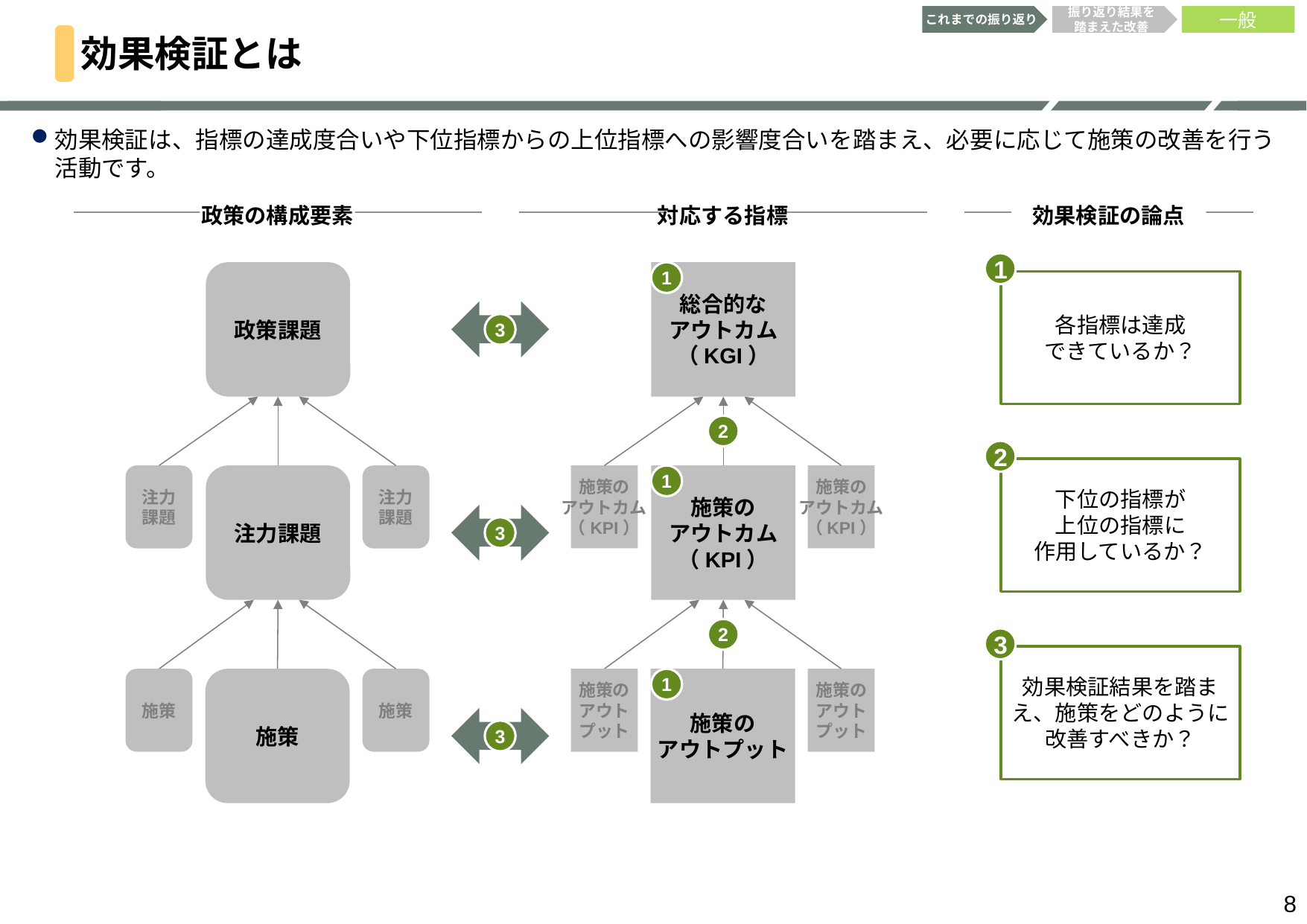

これまでの振り返り
振り返り結果を
踏まえた改善
一般
効果検証とは
効果検証は、指標の達成度合いや下位指標からの上位指標への影響度合いを踏まえ、必要に応じて施策の改善を行う活動です。
政策の構成要素
対応する指標
効果検証の論点
1
政策課題
注力
課題
注力課題
注力
課題
施策
施策
施策
総合的な
アウトカム
（KGI）
1
2
施策の
アウトカム
（KPI）
施策の
アウトカム
（KPI）
1
施策の
アウトカム
（KPI）
2
施策の
アウト
プット
施策の
アウトプット
1
施策の
アウト
プット
各指標は達成
できているか？

3
2
下位の指標が
上位の指標に
作用しているか？

3
3
効果検証結果を踏まえ、施策をどのように改善すべきか？

3
8